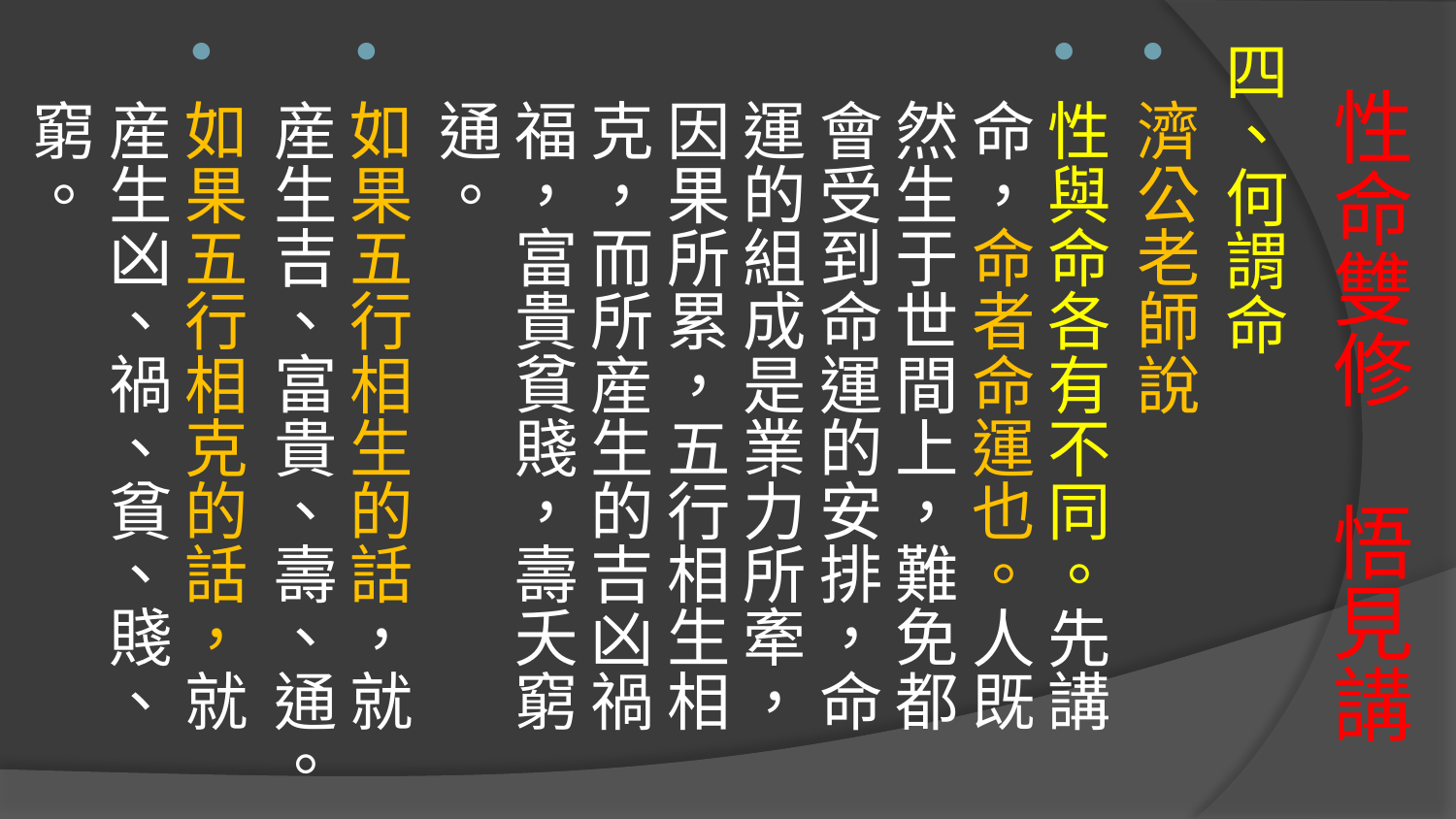

四、何謂命
濟公老師說
性與命各有不同。先講命，命者命運也。人既然生于世間上，難免都會受到命運的安排，命運的組成是業力所牽，因果所累，五行相生相克，而所産生的吉凶禍福，富貴貧賤，壽夭窮通。
如果五行相生的話，就産生吉、富貴、壽、通。
如果五行相克的話，就産生凶、禍、貧、賤、窮。
# 性命雙修     悟見講